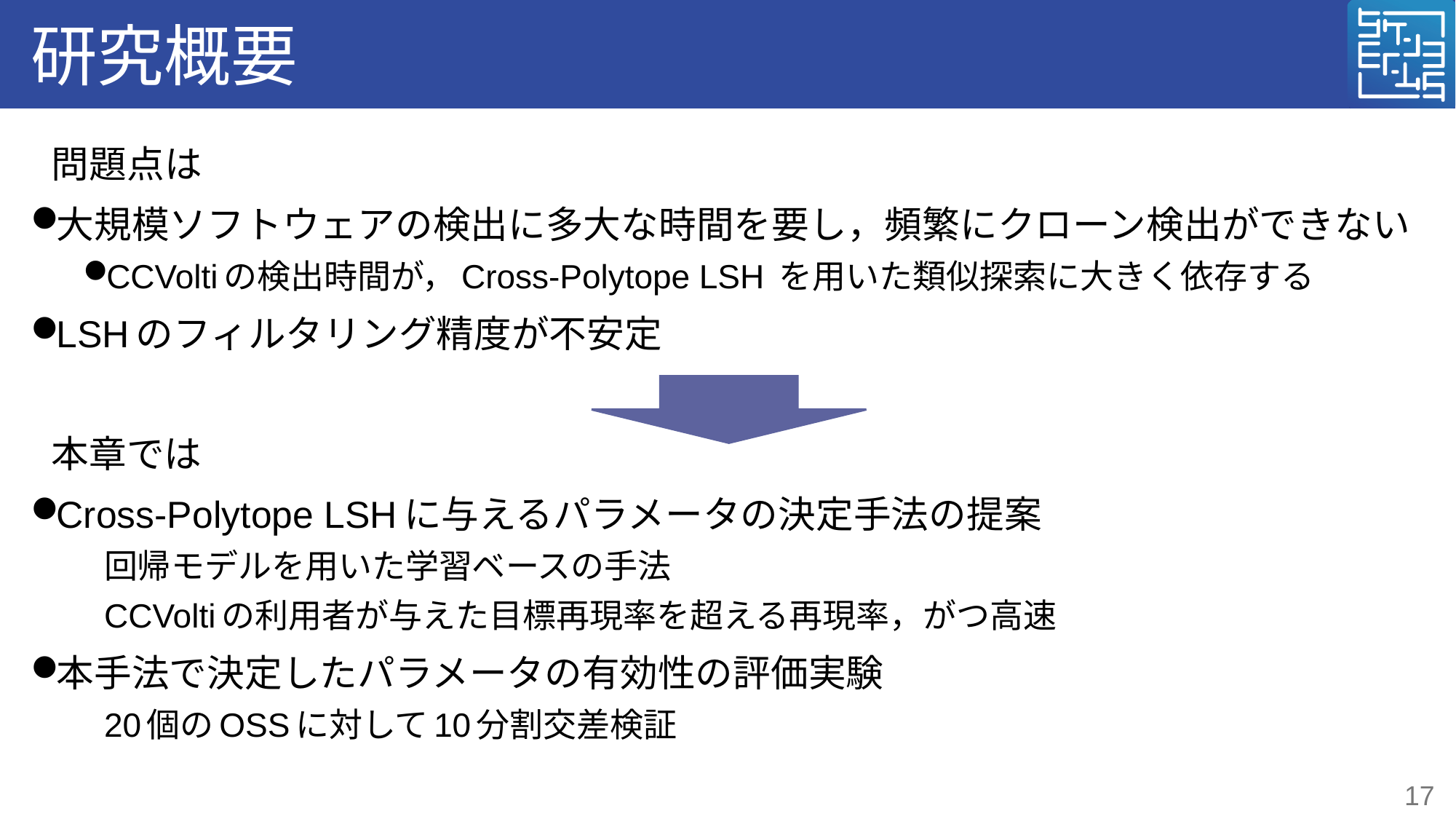

# 研究概要
問題点は
大規模ソフトウェアの検出に多大な時間を要し，頻繁にクローン検出ができない
CCVoltiの検出時間が，Cross-Polytope LSH を用いた類似探索に大きく依存する
LSHのフィルタリング精度が不安定

本章では
Cross-Polytope LSHに与えるパラメータの決定手法の提案
回帰モデルを用いた学習ベースの手法
CCVoltiの利用者が与えた目標再現率を超える再現率，がつ高速
本手法で決定したパラメータの有効性の評価実験
20個のOSSに対して10分割交差検証

17